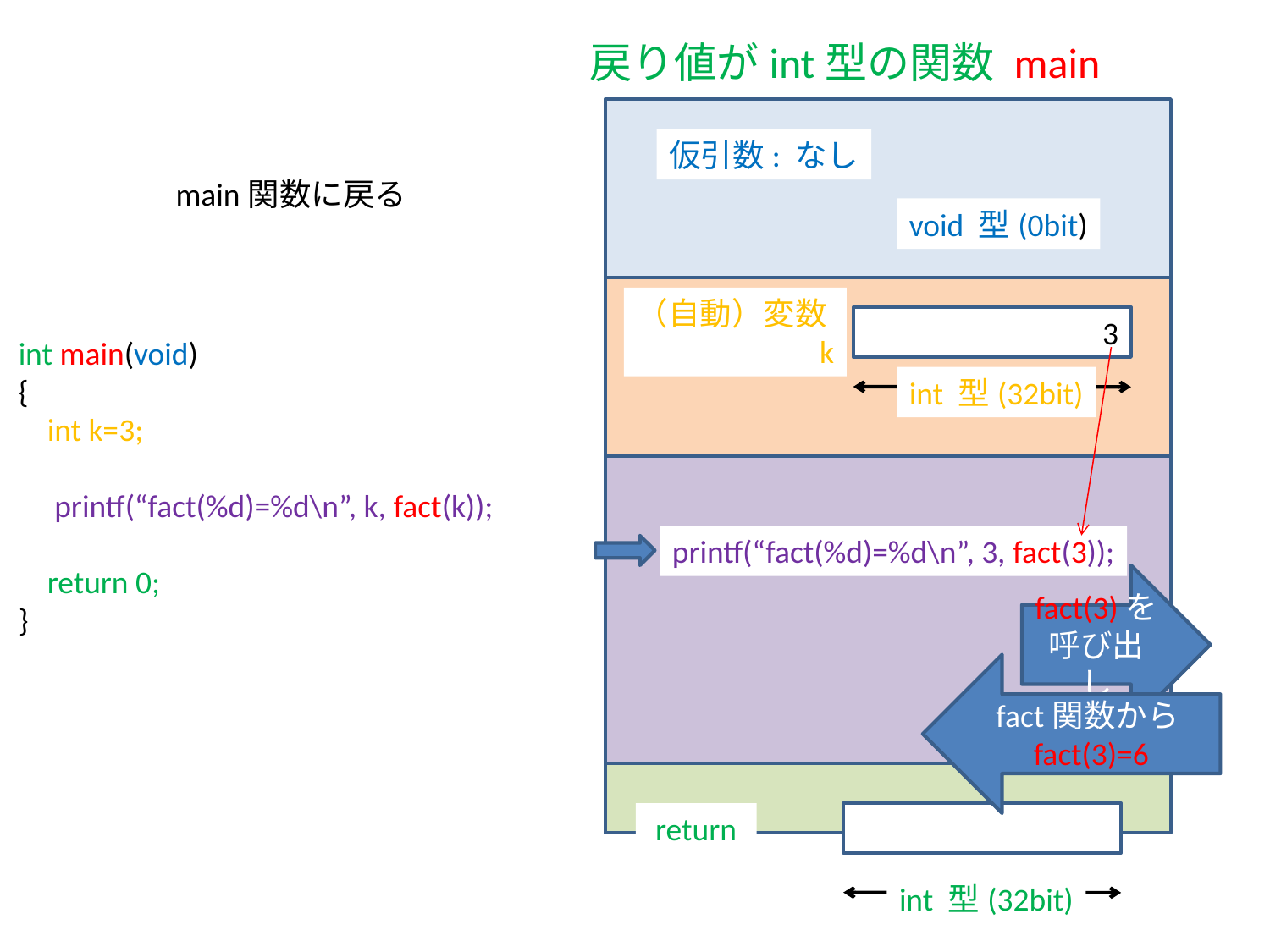

戻り値がint型の関数 main

仮引数: なし
main関数に戻る
void 型(0bit)

（自動）変数
k
3
int main(void)
{
    int k=3;

     printf(“fact(%d)=%d\n”, k, fact(k));

    return 0;
}
int 型(32bit)

printf(“fact(%d)=%d\n”, 3, fact(3));

fact(3)を呼び出し
fact関数からfact(3)=6

 return

int 型(32bit)